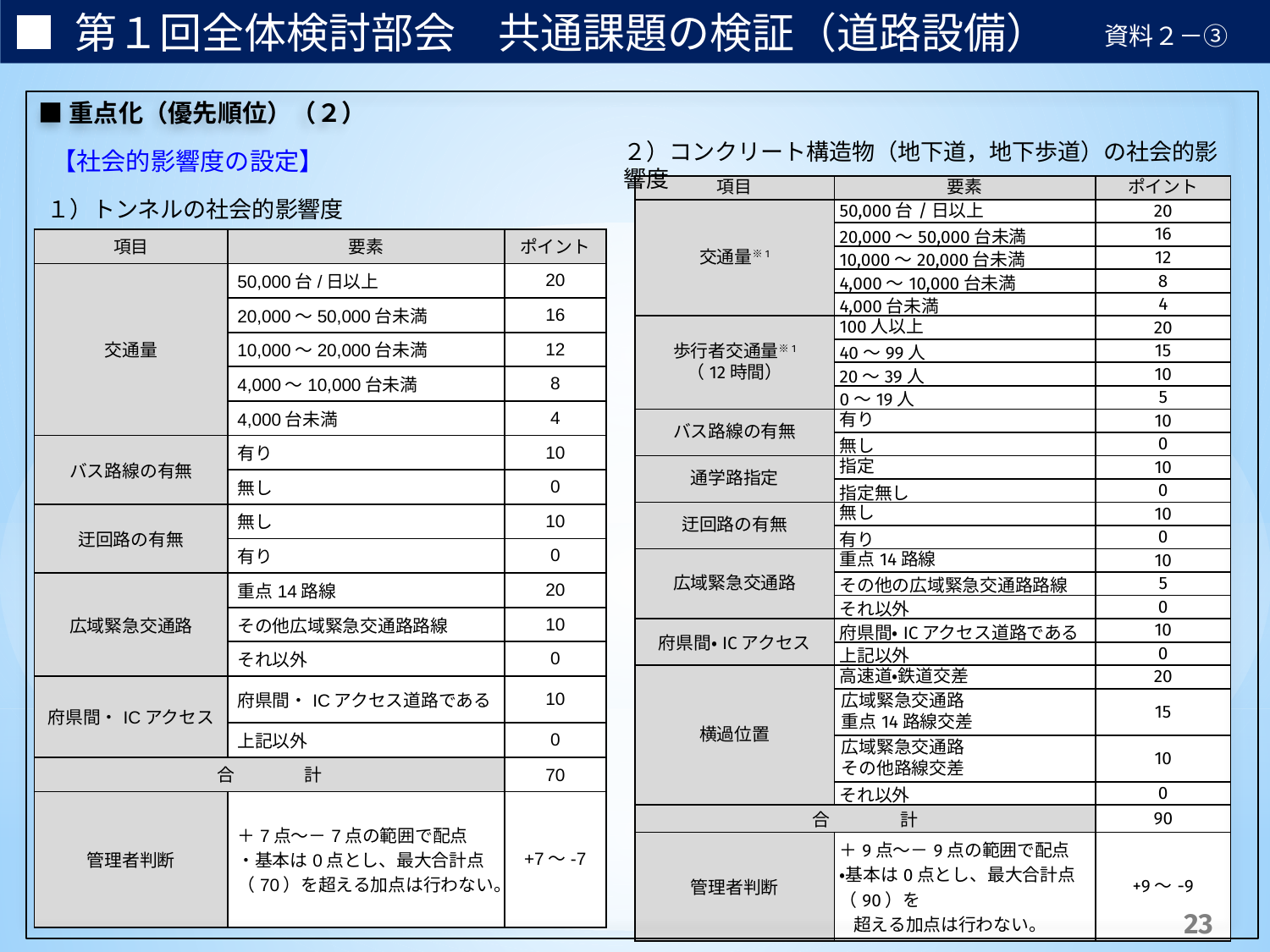

■ 第１回全体検討部会　共通課題の検証（道路設備）
資料２－③

■重点化（優先順位）（２）
２）コンクリート構造物（地下道，地下歩道）の社会的影響度
【社会的影響度の設定】

| 項目 | 要素 | ポイント |
| --- | --- | --- |
| 交通量※1 | 50,000台/日以上 | 20 |
|  | 20,000～50,000台未満 | 16 |
|  | 10,000～20,000台未満 | 12 |
|  | 4,000～10,000台未満 | 8 |
|  | 4,000台未満 | 4 |
| 歩行者交通量※1 （12時間） | 100人以上 | 20 |
|  | 40～99人 | 15 |
|  | 20～39人 | 10 |
|  | 0～19人 | 5 |
| バス路線の有無 | 有り | 10 |
|  | 無し | 0 |
| 通学路指定 | 指定 | 10 |
|  | 指定無し | 0 |
| 迂回路の有無 | 無し | 10 |
|  | 有り | 0 |
| 広域緊急交通路 | 重点14路線 | 10 |
|  | その他の広域緊急交通路路線 | 5 |
|  | それ以外 | 0 |
| 府県間・ICアクセス | 府県間・ICアクセス道路である | 10 |
|  | 上記以外 | 0 |
| 横過位置 | 高速道・鉄道交差 | 20 |
|  | 広域緊急交通路 重点14路線交差 | 15 |
|  | 広域緊急交通路 その他路線交差 | 10 |
|  | それ以外 | 0 |
| 合　　　　計 |  | 90 |
| 管理者判断 | ＋9点～－9点の範囲で配点 ・基本は0点とし、最大合計点（90）を 超える加点は行わない。 | +9～-9 |
１）トンネルの社会的影響度
| 項目 | 要素 | ポイント |
| --- | --- | --- |
| 交通量 | 50,000台/日以上 | 20 |
|  | 20,000～50,000台未満 | 16 |
|  | 10,000～20,000台未満 | 12 |
|  | 4,000～10,000台未満 | 8 |
|  | 4,000台未満 | 4 |
| バス路線の有無 | 有り | 10 |
|  | 無し | 0 |
| 迂回路の有無 | 無し | 10 |
|  | 有り | 0 |
| 広域緊急交通路 | 重点14路線 | 20 |
|  | その他広域緊急交通路路線 | 10 |
|  | それ以外 | 0 |
| 府県間・ICアクセス | 府県間・ICアクセス道路である | 10 |
|  | 上記以外 | 0 |
| 合　　　　計 |  | 70 |
| 管理者判断 | ＋7点～－7点の範囲で配点 ・基本は0点とし、最大合計点（70）を超える加点は行わない。 | +7～-7 |

23